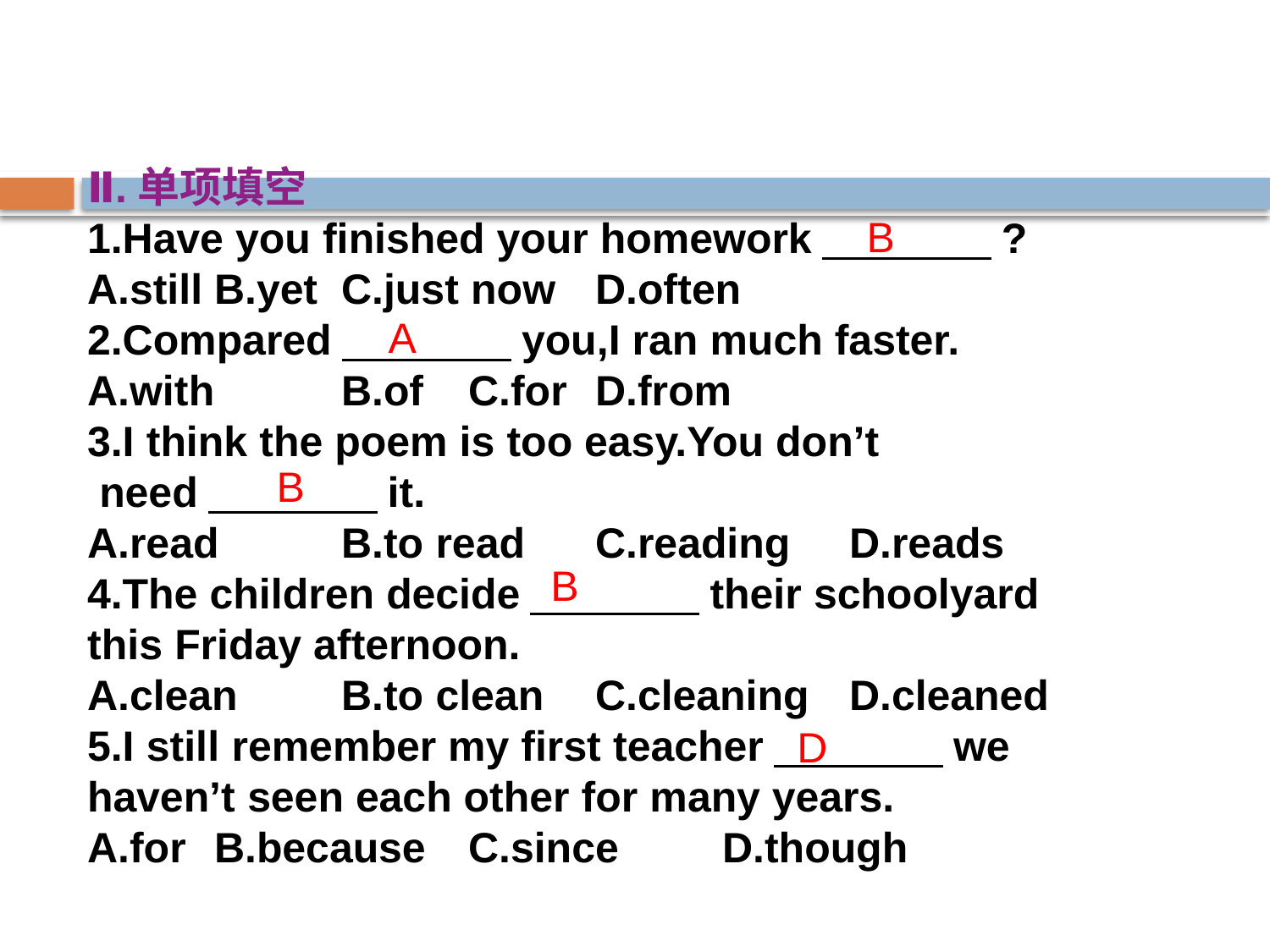

Ⅱ.单项填空
1.Have you finished your homework　　　　?
A.still	B.yet	C.just now	D.often
2.Compared　　　　you,I ran much faster.
A.with	B.of	C.for	D.from
3.I think the poem is too easy.You don’t
 need　　　　it.
A.read	B.to read	C.reading	D.reads
4.The children decide　　　　their schoolyard
this Friday afternoon.
A.clean	B.to clean	C.cleaning	D.cleaned
5.I still remember my first teacher　　　　we haven’t seen each other for many years.
A.for	B.because	C.since	D.though
B
A
B
B
D